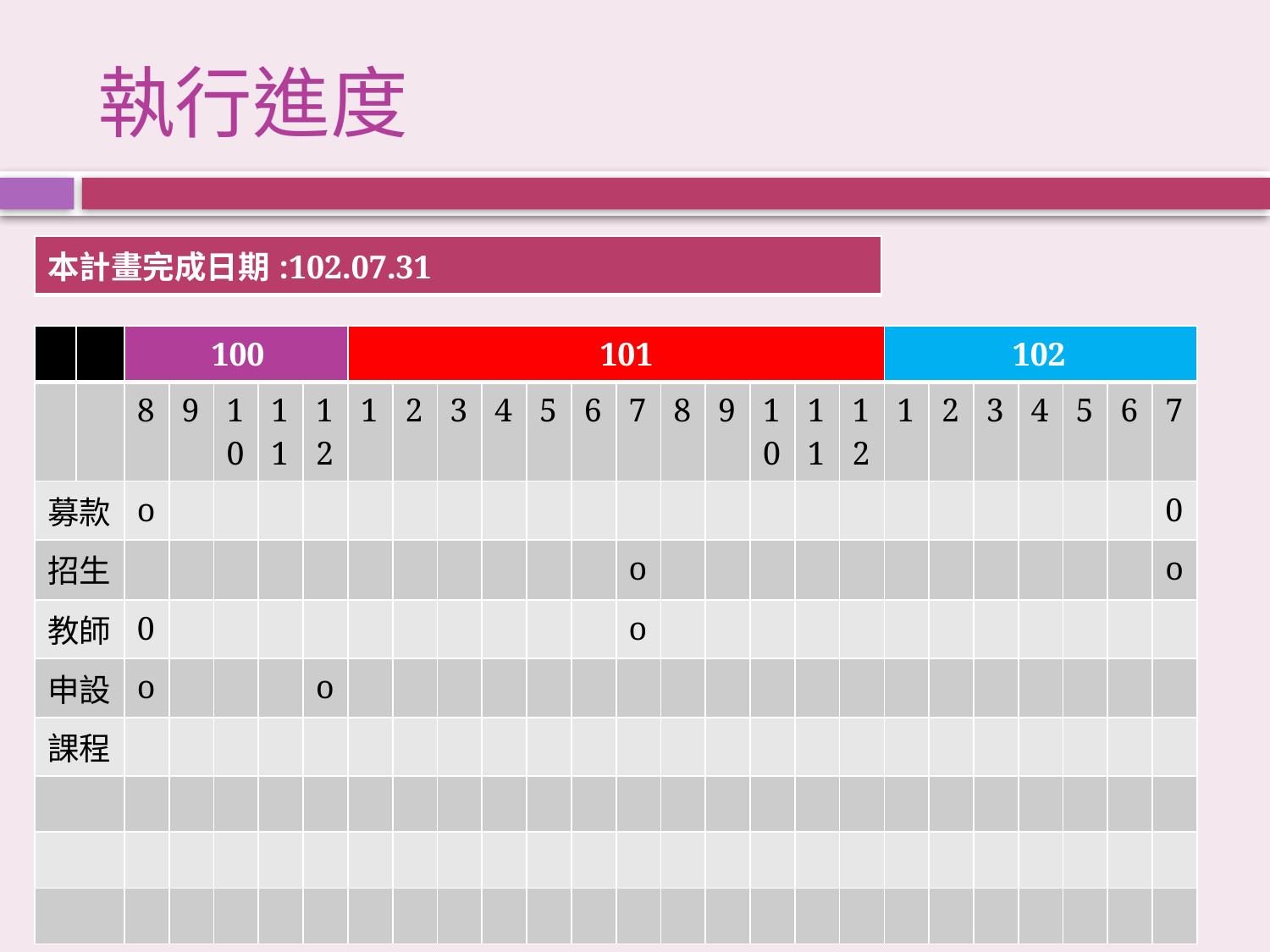

# 執行進度
| 本計畫完成日期:102.07.31 |
| --- |
|  |  | 100 |  |  |  |  | 101 |  |  |  |  |  |  |  |  |  |  |  | 102 |  |  |  |  |  |  |
| --- | --- | --- | --- | --- | --- | --- | --- | --- | --- | --- | --- | --- | --- | --- | --- | --- | --- | --- | --- | --- | --- | --- | --- | --- | --- |
|  |  | 8 | 9 | 10 | 11 | 12 | 1 | 2 | 3 | 4 | 5 | 6 | 7 | 8 | 9 | 10 | 11 | 12 | 1 | 2 | 3 | 4 | 5 | 6 | 7 |
| 募款 |  | o |  |  |  |  |  |  |  |  |  |  |  |  |  |  |  |  |  |  |  |  |  |  | 0 |
| 招生 |  |  |  |  |  |  |  |  |  |  |  |  | o |  |  |  |  |  |  |  |  |  |  |  | o |
| 教師 |  | 0 |  |  |  |  |  |  |  |  |  |  | o |  |  |  |  |  |  |  |  |  |  |  |  |
| 申設 |  | o |  |  |  | o |  |  |  |  |  |  |  |  |  |  |  |  |  |  |  |  |  |  |  |
| 課程 |  |  |  |  |  |  |  |  |  |  |  |  |  |  |  |  |  |  |  |  |  |  |  |  |  |
|  |  |  |  |  |  |  |  |  |  |  |  |  |  |  |  |  |  |  |  |  |  |  |  |  |  |
|  |  |  |  |  |  |  |  |  |  |  |  |  |  |  |  |  |  |  |  |  |  |  |  |  |  |
|  |  |  |  |  |  |  |  |  |  |  |  |  |  |  |  |  |  |  |  |  |  |  |  |  |  |